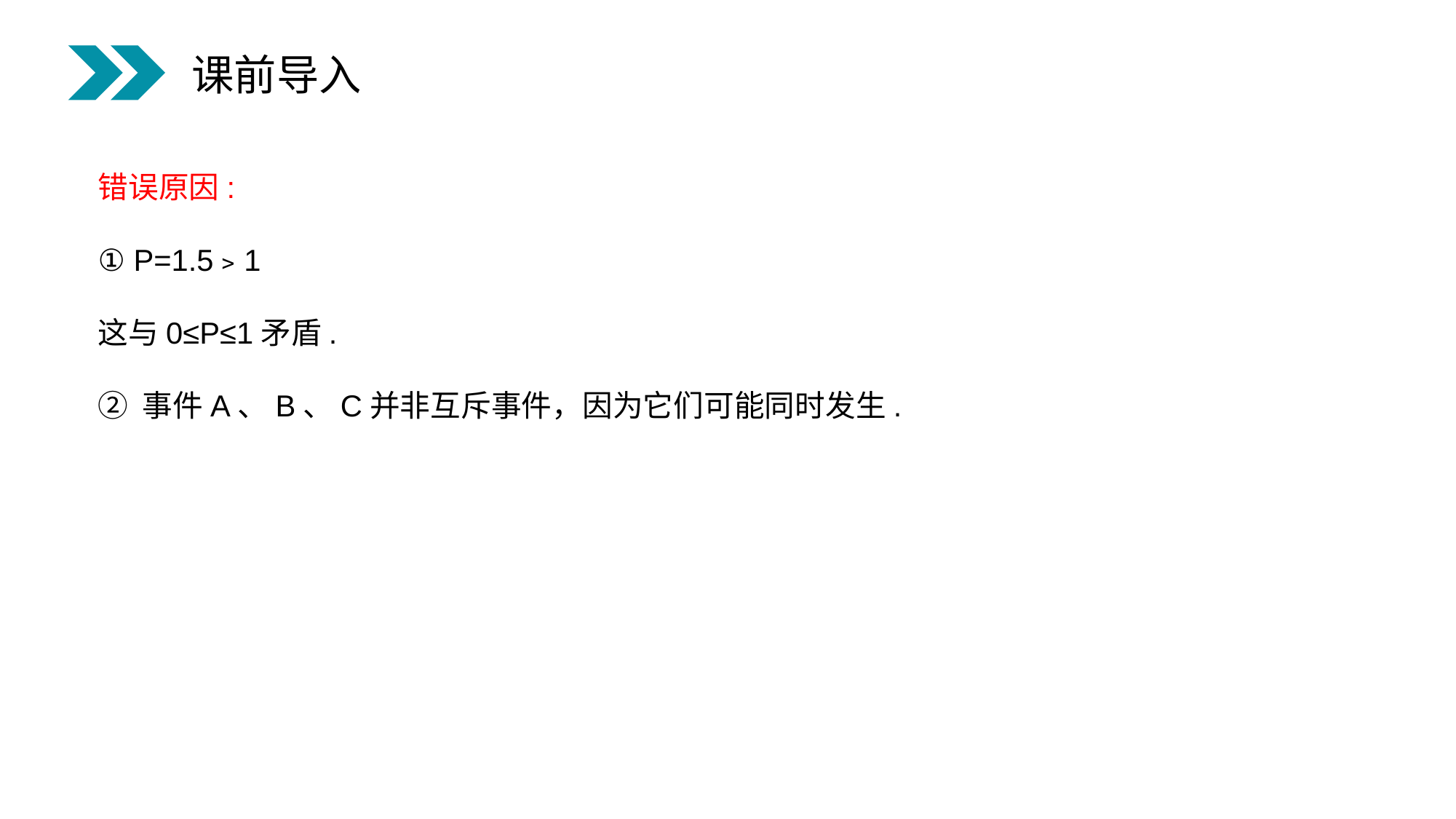

课前导入
错误原因:
① P=1.5﹥1
这与0≤P≤1矛盾.
② 事件A、B、C并非互斥事件，因为它们可能同时发生.